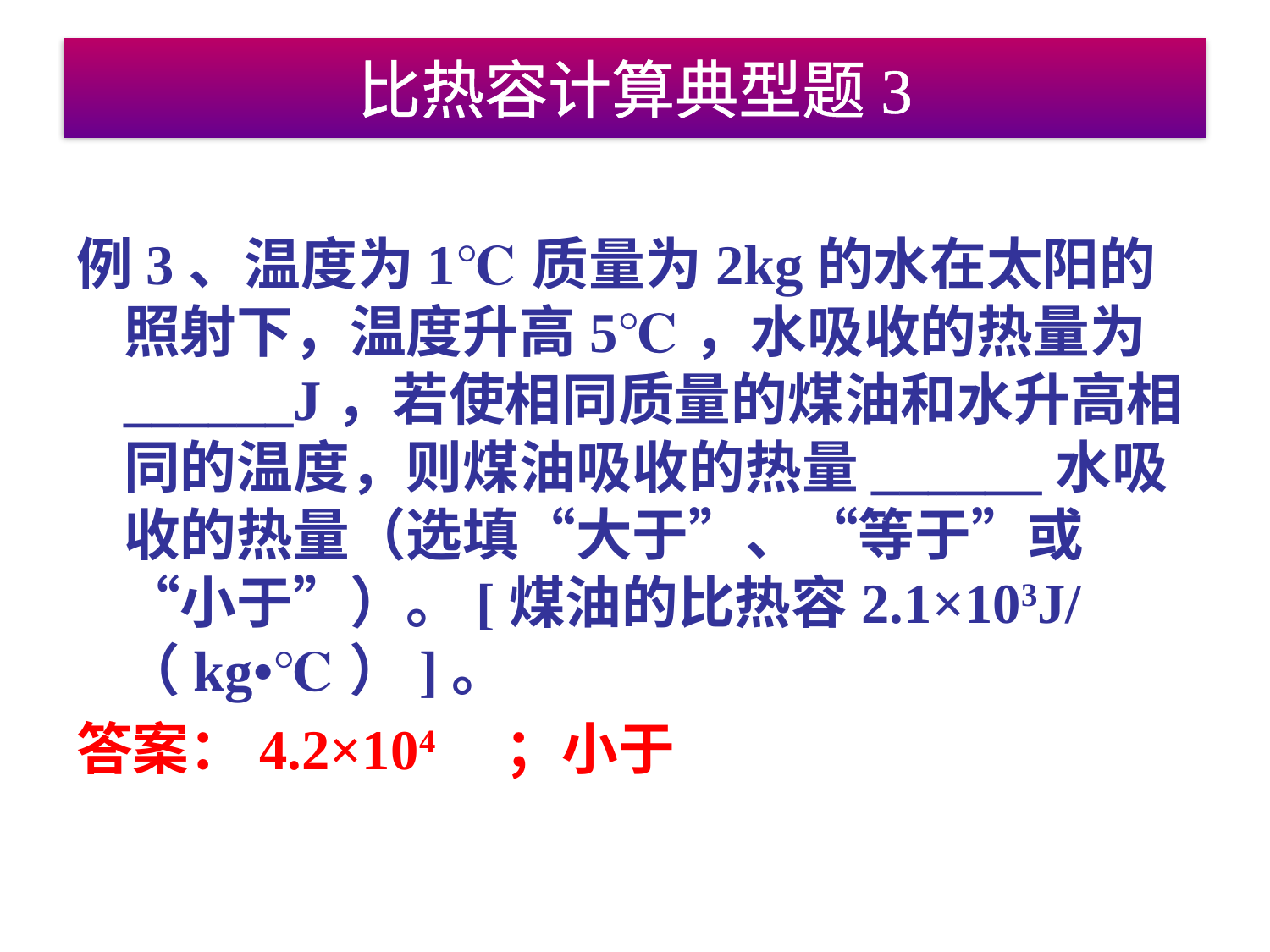

# 比热容计算典型题3
例3、温度为1℃质量为2kg的水在太阳的照射下，温度升高5℃，水吸收的热量为______J，若使相同质量的煤油和水升高相同的温度，则煤油吸收的热量______水吸收的热量（选填“大于”、“等于”或“小于”）。[煤油的比热容2.1×103J/（kg•℃）]。
答案：4.2×104　；小于